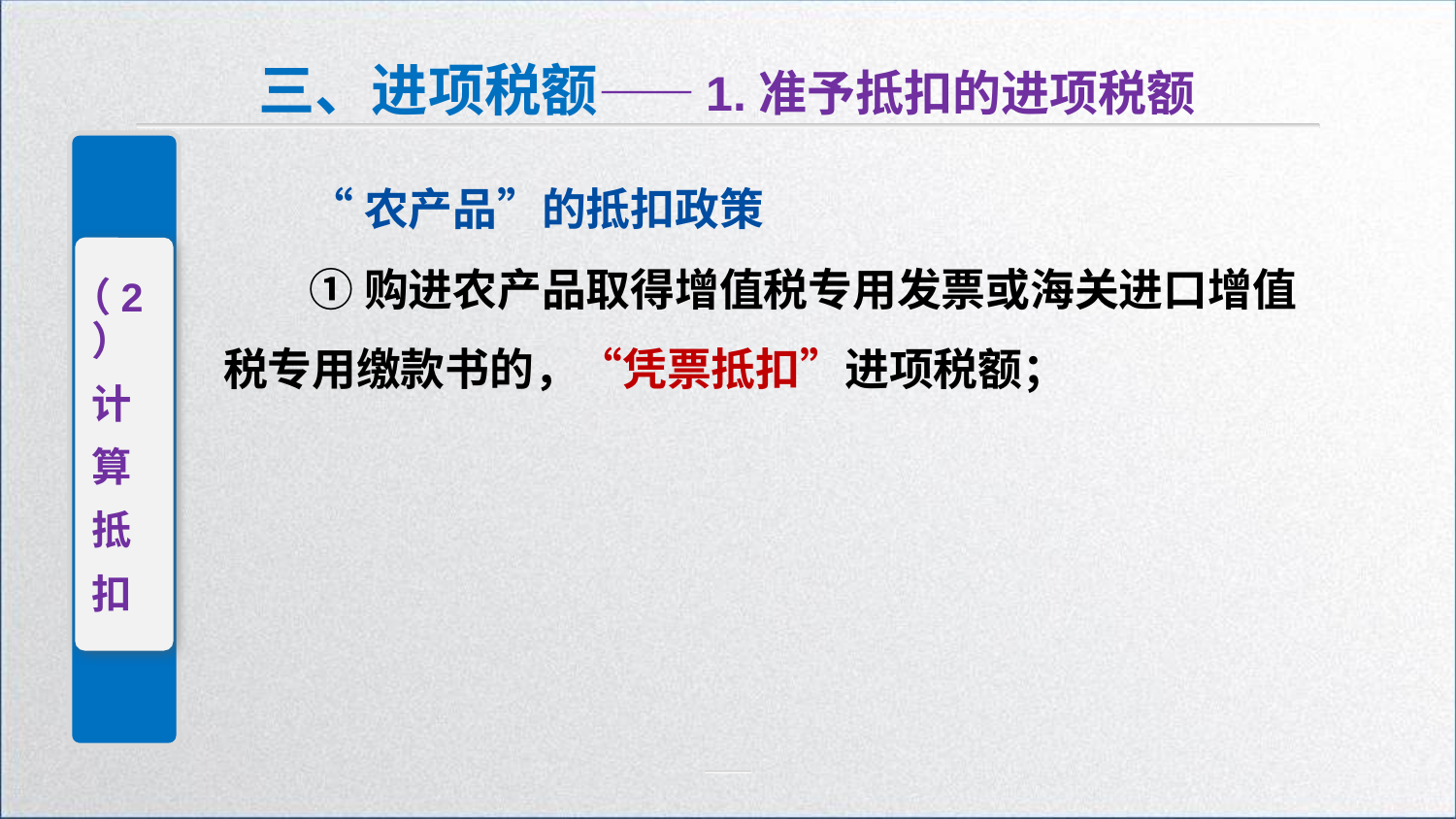

三、进项税额——1.准予抵扣的进项税额

（2）
计
算
抵
扣
“农产品”的抵扣政策
①购进农产品取得增值税专用发票或海关进口增值税专用缴款书的，“凭票抵扣”进项税额；